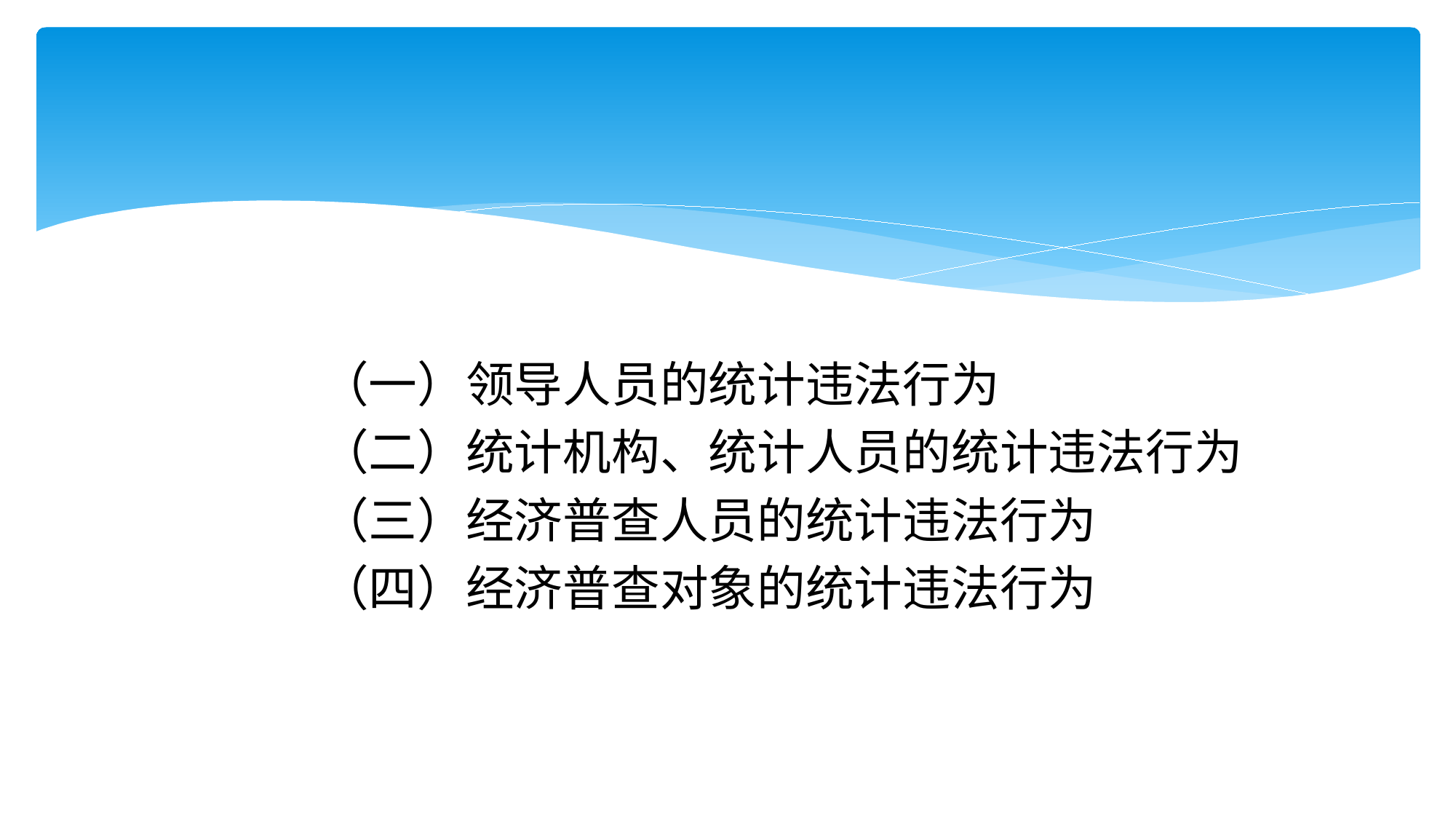

（一）领导人员的统计违法行为
（二）统计机构、统计人员的统计违法行为
（三）经济普查人员的统计违法行为
（四）经济普查对象的统计违法行为